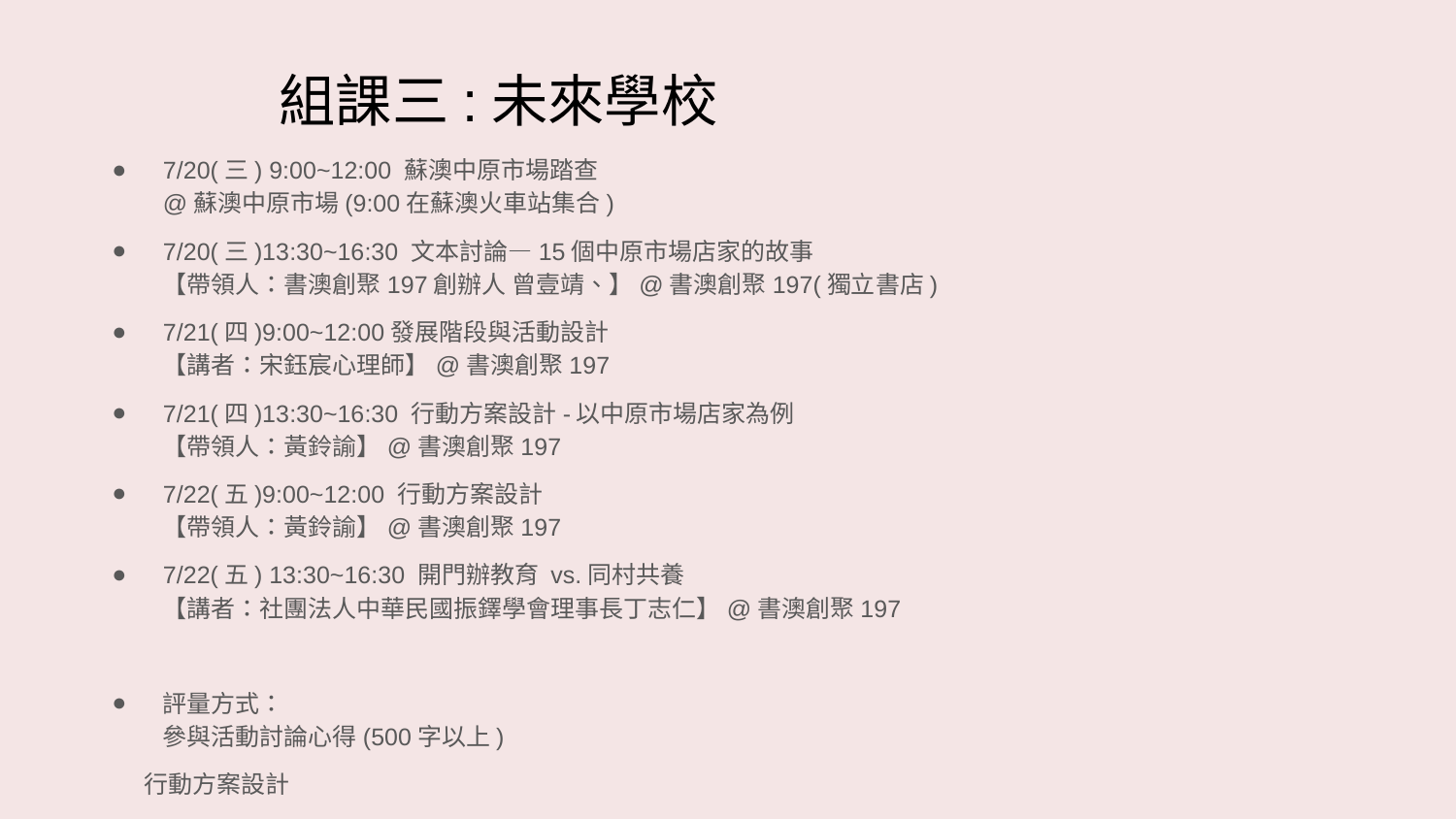

# 組課三:未來學校
7/20(三) 9:00~12:00 蘇澳中原市場踏查
@蘇澳中原市場(9:00在蘇澳火車站集合)
7/20(三)13:30~16:30 文本討論—15個中原市場店家的故事
【帶領人：書澳創聚197創辦人 曾壹靖、】@書澳創聚197(獨立書店)
7/21(四)9:00~12:00發展階段與活動設計
【講者：宋鈺宸心理師】@書澳創聚197
7/21(四)13:30~16:30 行動方案設計-以中原市場店家為例
【帶領人：黃鈴諭】@書澳創聚197
7/22(五)9:00~12:00 行動方案設計
【帶領人：黃鈴諭】@書澳創聚197
7/22(五) 13:30~16:30 開門辦教育 vs.同村共養
【講者：社團法人中華民國振鐸學會理事長丁志仁】@書澳創聚197

評量方式：
參與活動討論心得(500字以上)
     行動方案設計